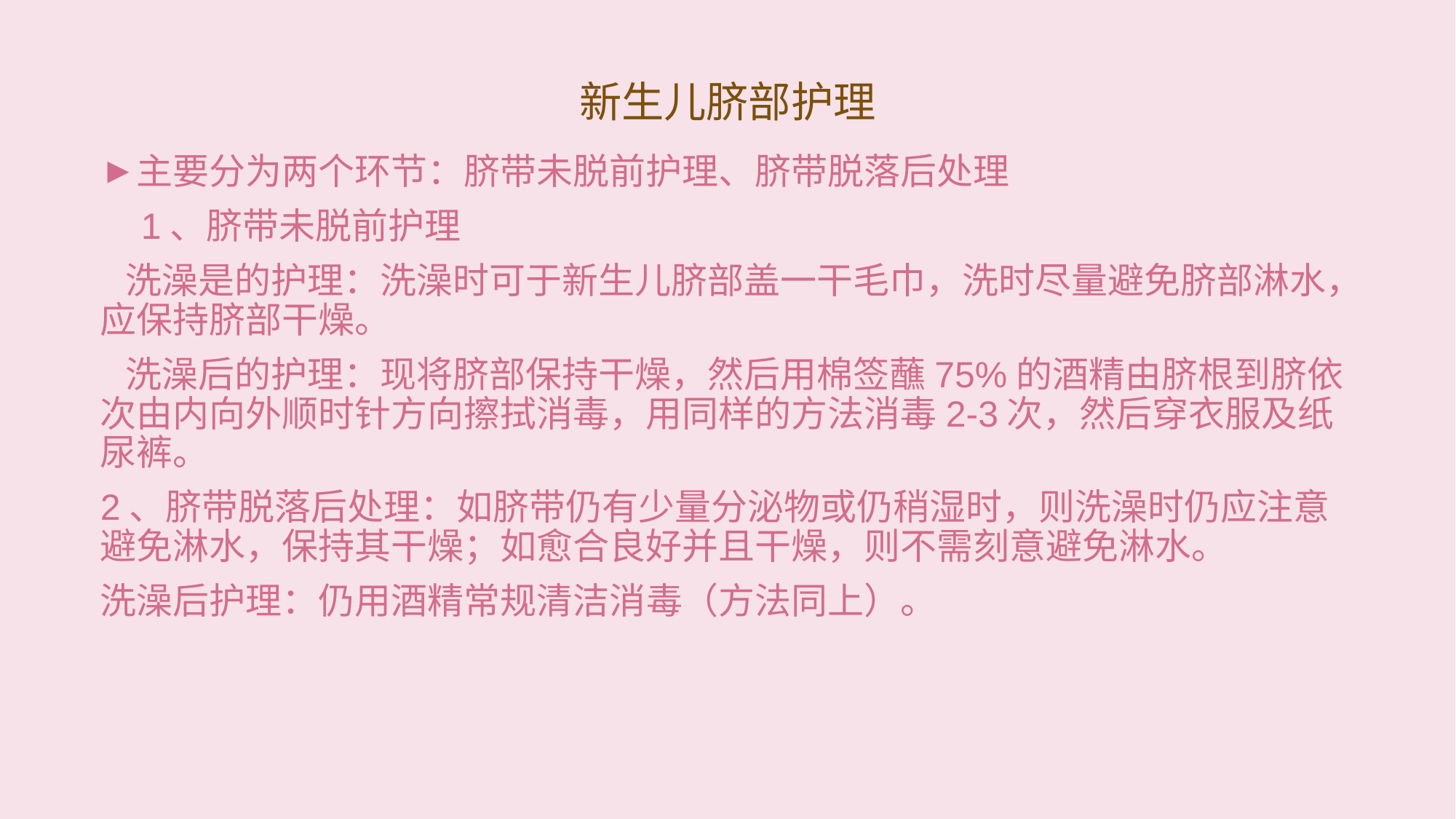

# 新生儿脐部护理
主要分为两个环节：脐带未脱前护理、脐带脱落后处理
    1、脐带未脱前护理
  洗澡是的护理：洗澡时可于新生儿脐部盖一干毛巾，洗时尽量避免脐部淋水，应保持脐部干燥。
  洗澡后的护理：现将脐部保持干燥，然后用棉签蘸75%的酒精由脐根到脐依次由内向外顺时针方向擦拭消毒，用同样的方法消毒2-3次，然后穿衣服及纸尿裤。
2、脐带脱落后处理：如脐带仍有少量分泌物或仍稍湿时，则洗澡时仍应注意避免淋水，保持其干燥；如愈合良好并且干燥，则不需刻意避免淋水。
洗澡后护理：仍用酒精常规清洁消毒（方法同上）。